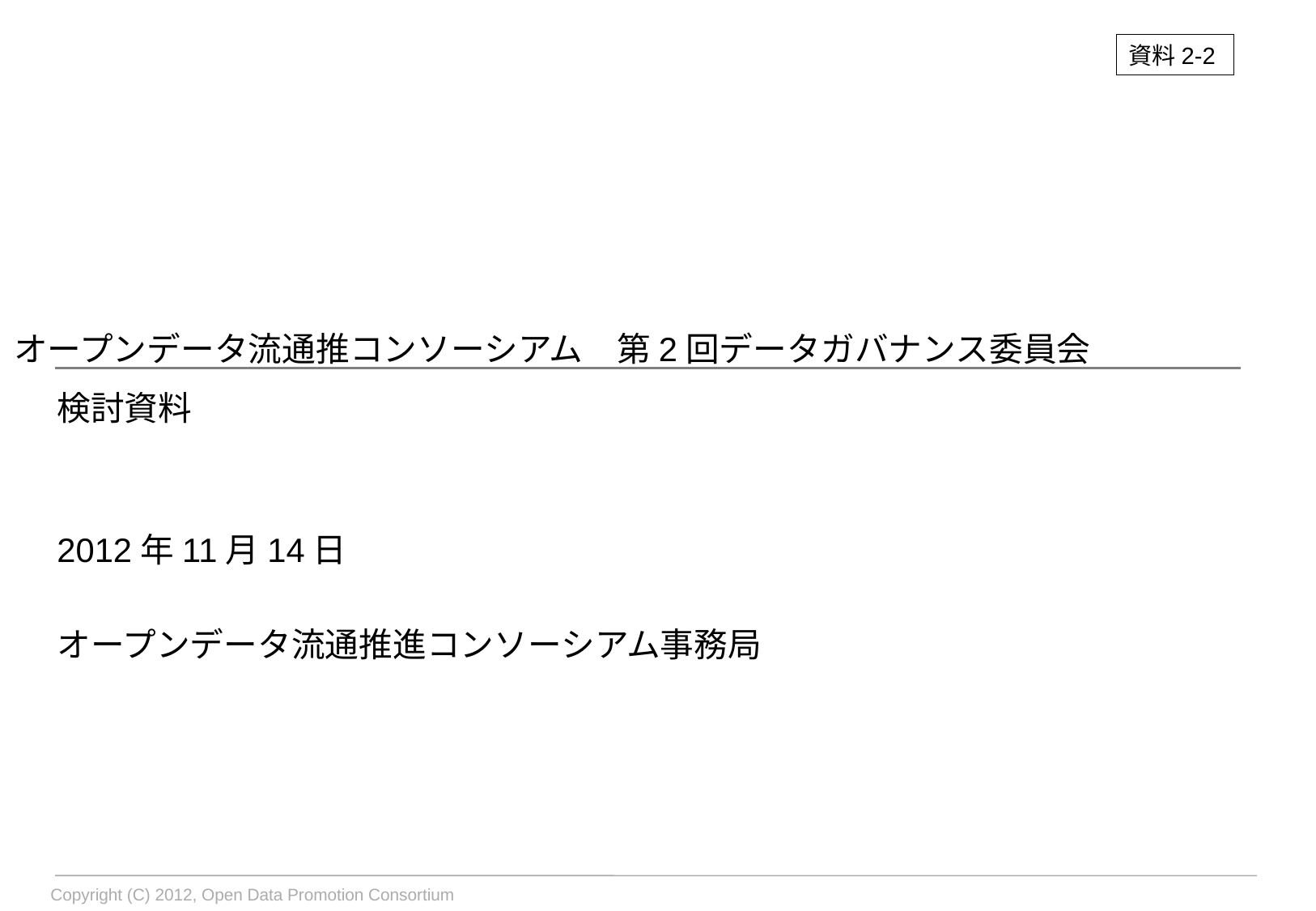

Copyright (C) 2012, Open Data Promotion Consortium
資料2-2
オープンデータ流通推コンソーシアム　第2回データガバナンス委員会
検討資料

2012年11月14日

オープンデータ流通推進コンソーシアム事務局